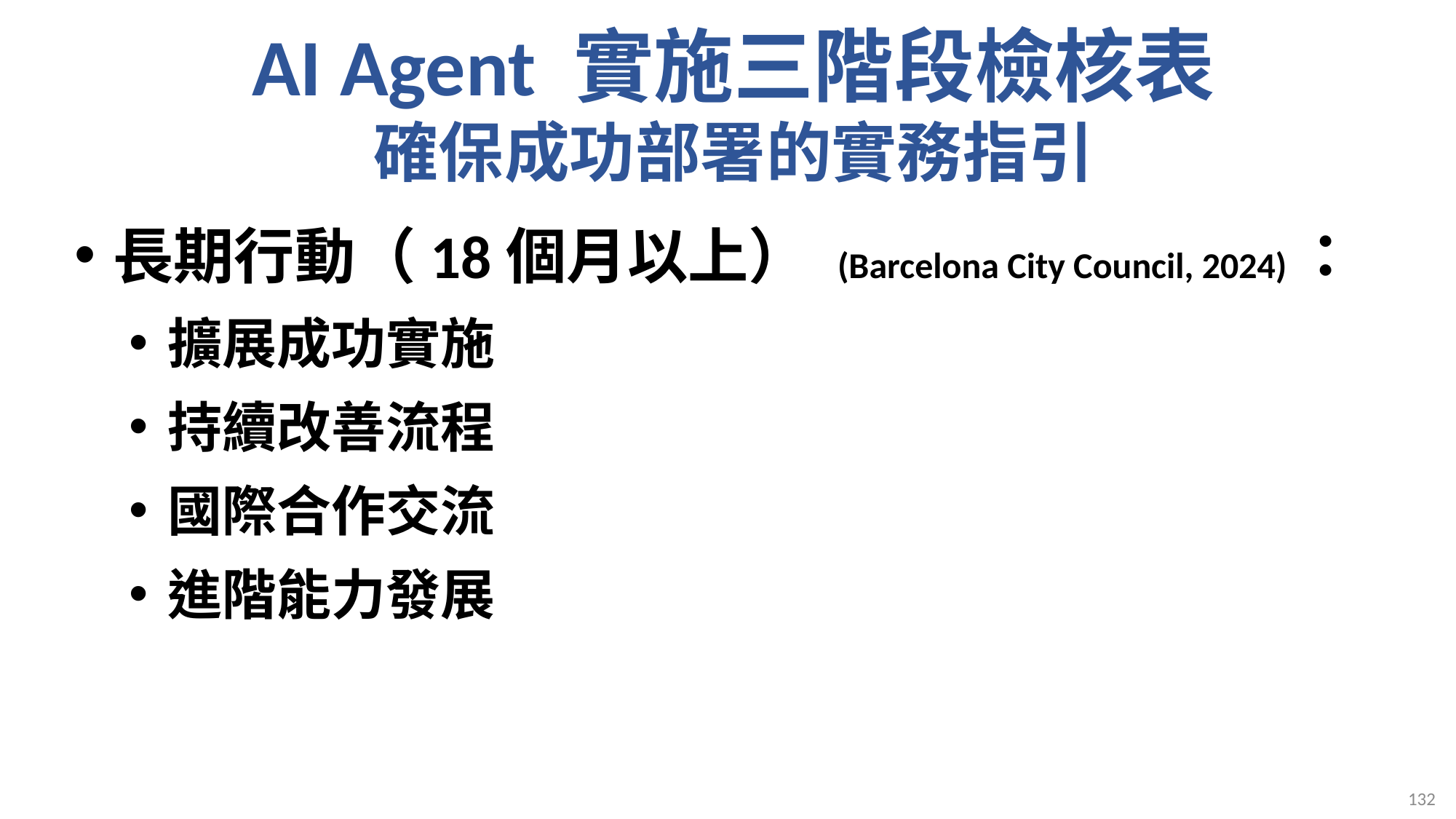

# AI Agent 實施三階段檢核表 確保成功部署的實務指引
長期行動（18個月以上） (Barcelona City Council, 2024)：
擴展成功實施
持續改善流程
國際合作交流
進階能力發展
132